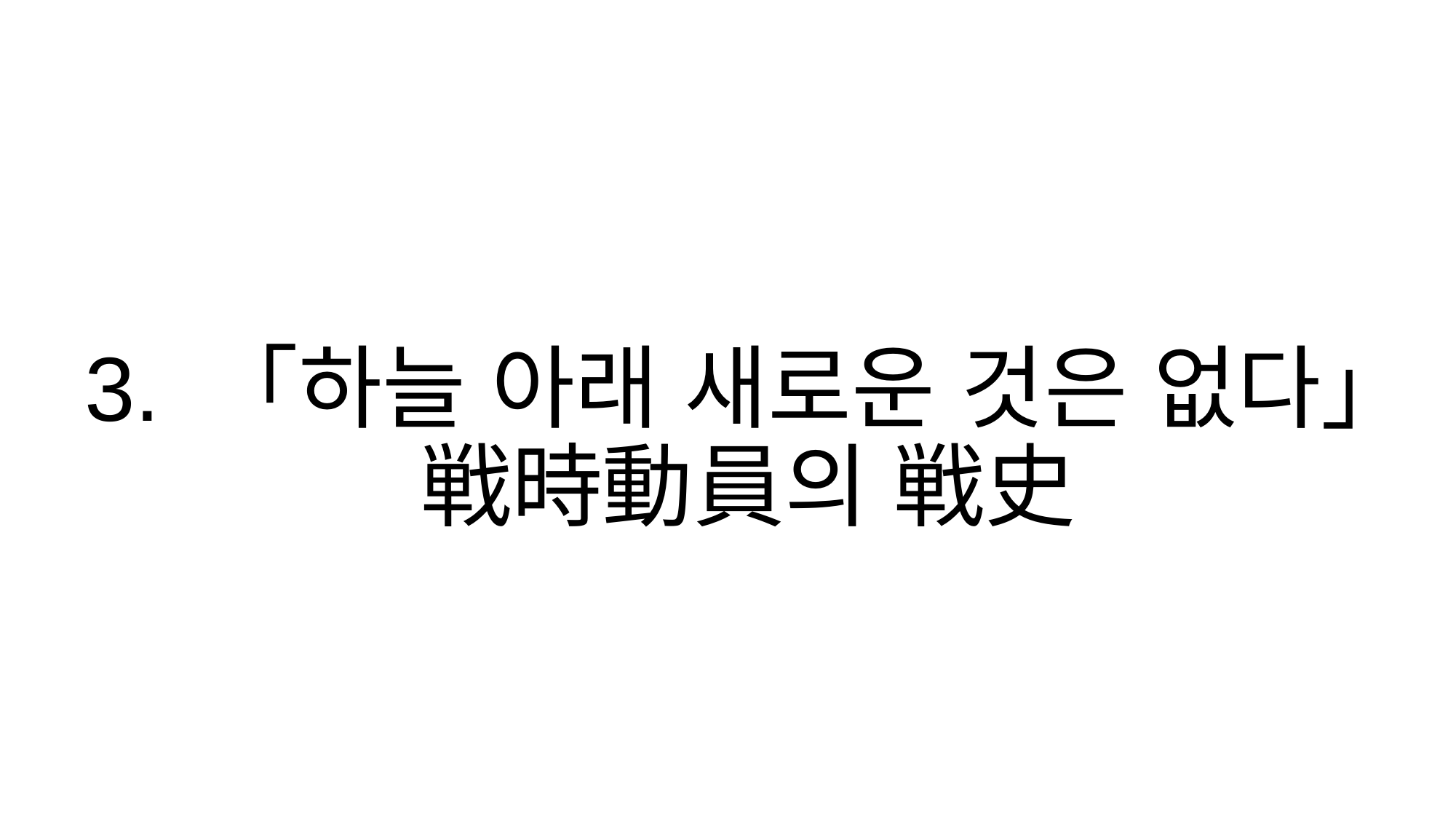

# 3. 「하늘 아래 새로운 것은 없다」 戦時動員의 戦史